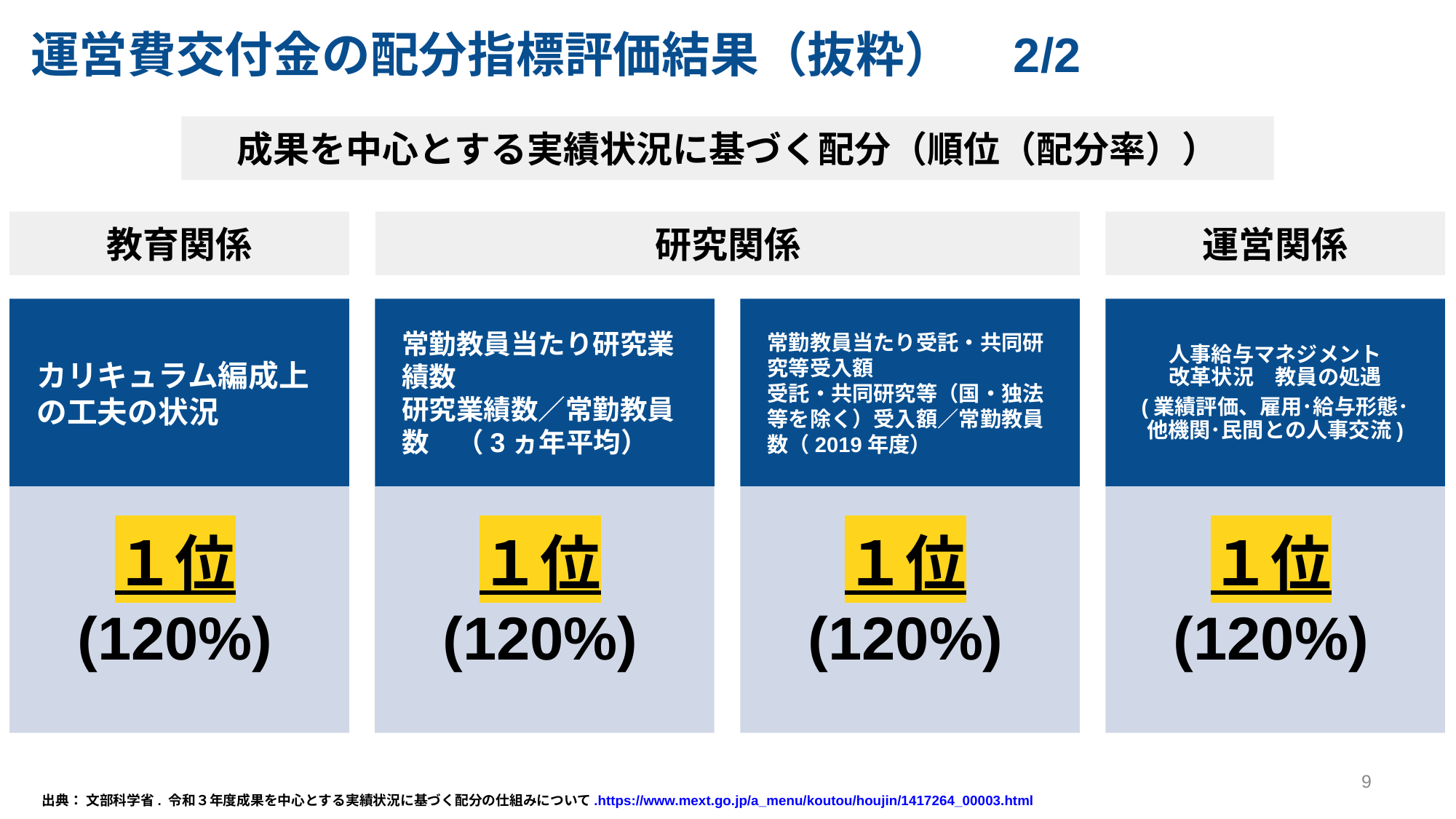

運営費交付金の配分指標評価結果（抜粋）　2/2
成果を中心とする実績状況に基づく配分（順位（配分率））
教育関係
研究関係
運営関係
常勤教員当たり研究業績数
研究業績数／常勤教員数　（3ヵ年平均）

カリキュラム編成上の工夫の状況

常勤教員当たり受託・共同研究等受入額
受託・共同研究等（国・独法等を除く）受入額／常勤教員数（2019年度）

人事給与マネジメント
改革状況　教員の処遇
(業績評価、雇用･給与形態･他機関･民間との人事交流)

１位
(120%)

１位
(120%)

１位
(120%)

１位
(120%)
9
出典： 文部科学省. 令和３年度成果を中心とする実績状況に基づく配分の仕組みについて.https://www.mext.go.jp/a_menu/koutou/houjin/1417264_00003.html